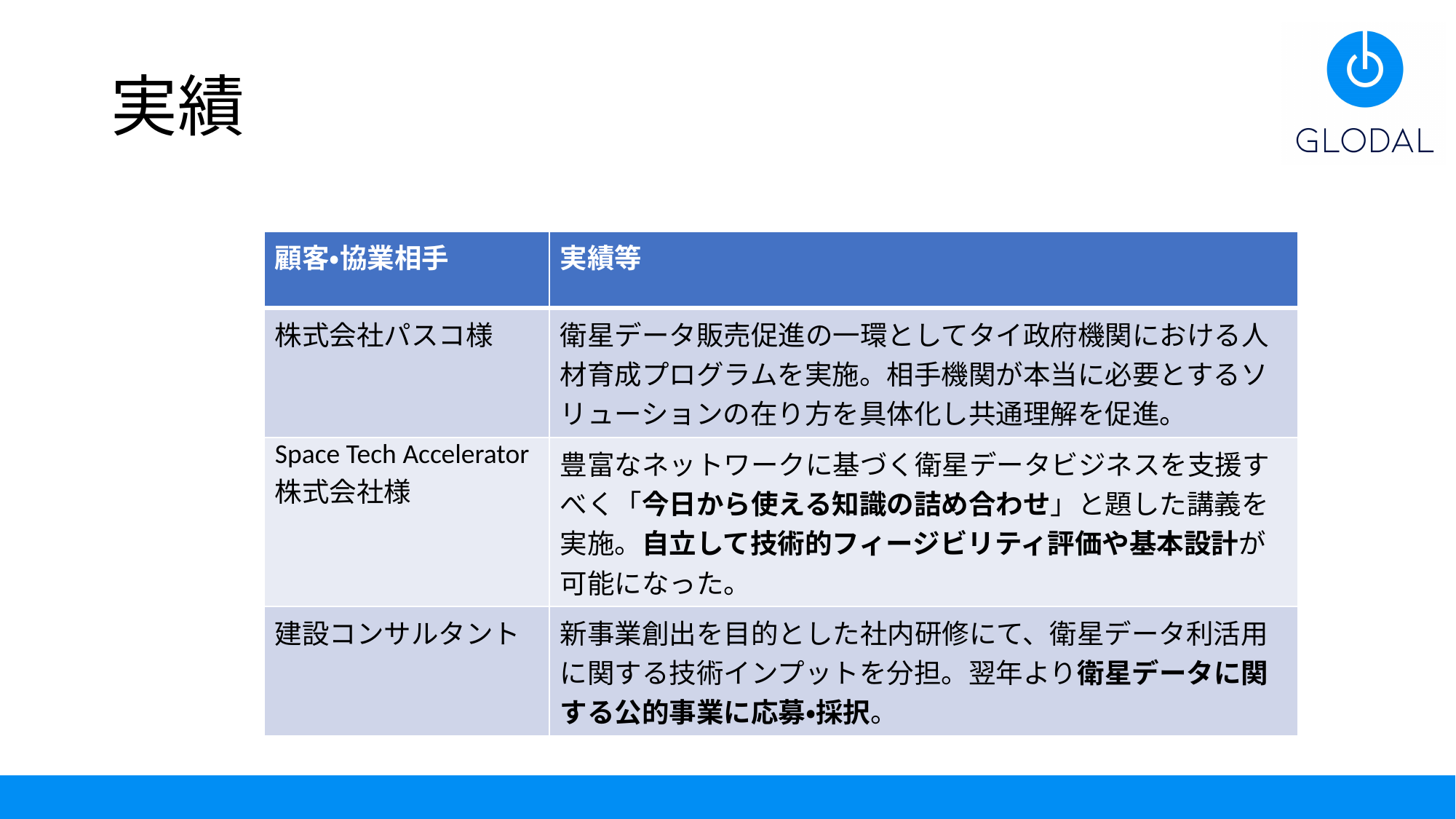

# 実績
| 顧客・協業相手 | 実績等 |
| --- | --- |
| 株式会社パスコ様 | 衛星データ販売促進の一環としてタイ政府機関における人材育成プログラムを実施。相手機関が本当に必要とするソリューションの在り方を具体化し共通理解を促進。 |
| Space Tech Accelerator株式会社様 | 豊富なネットワークに基づく衛星データビジネスを支援すべく「今日から使える知識の詰め合わせ」と題した講義を実施。自立して技術的フィージビリティ評価や基本設計が可能になった。 |
| 建設コンサルタント | 新事業創出を目的とした社内研修にて、衛星データ利活用に関する技術インプットを分担。翌年より衛星データに関する公的事業に応募・採択。 |